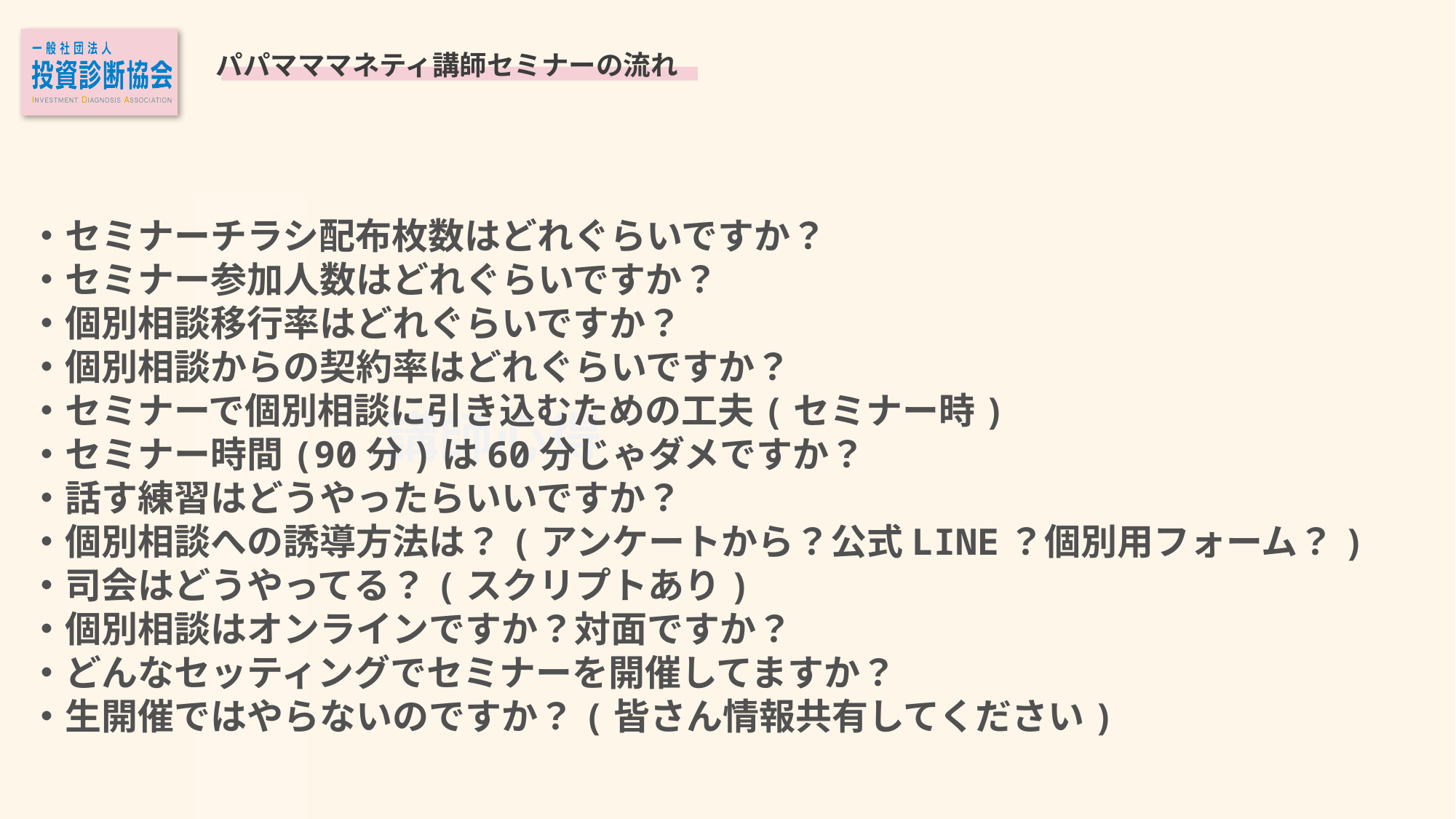

パパマママネティ講師セミナーの流れ

・セミナーチラシ配布枚数はどれぐらいですか？
・セミナー参加人数はどれぐらいですか？
・個別相談移行率はどれぐらいですか？
・個別相談からの契約率はどれぐらいですか？
・セミナーで個別相談に引き込むための工夫(セミナー時)
・セミナー時間(90分)は60分じゃダメですか？
・話す練習はどうやったらいいですか？
・個別相談への誘導方法は？(アンケートから？公式LINE？個別用フォーム？)
・司会はどうやってる？(スクリプトあり)
・個別相談はオンラインですか？対面ですか？
・どんなセッティングでセミナーを開催してますか？
・生開催ではやらないのですか？(皆さん情報共有してください)

講師心得